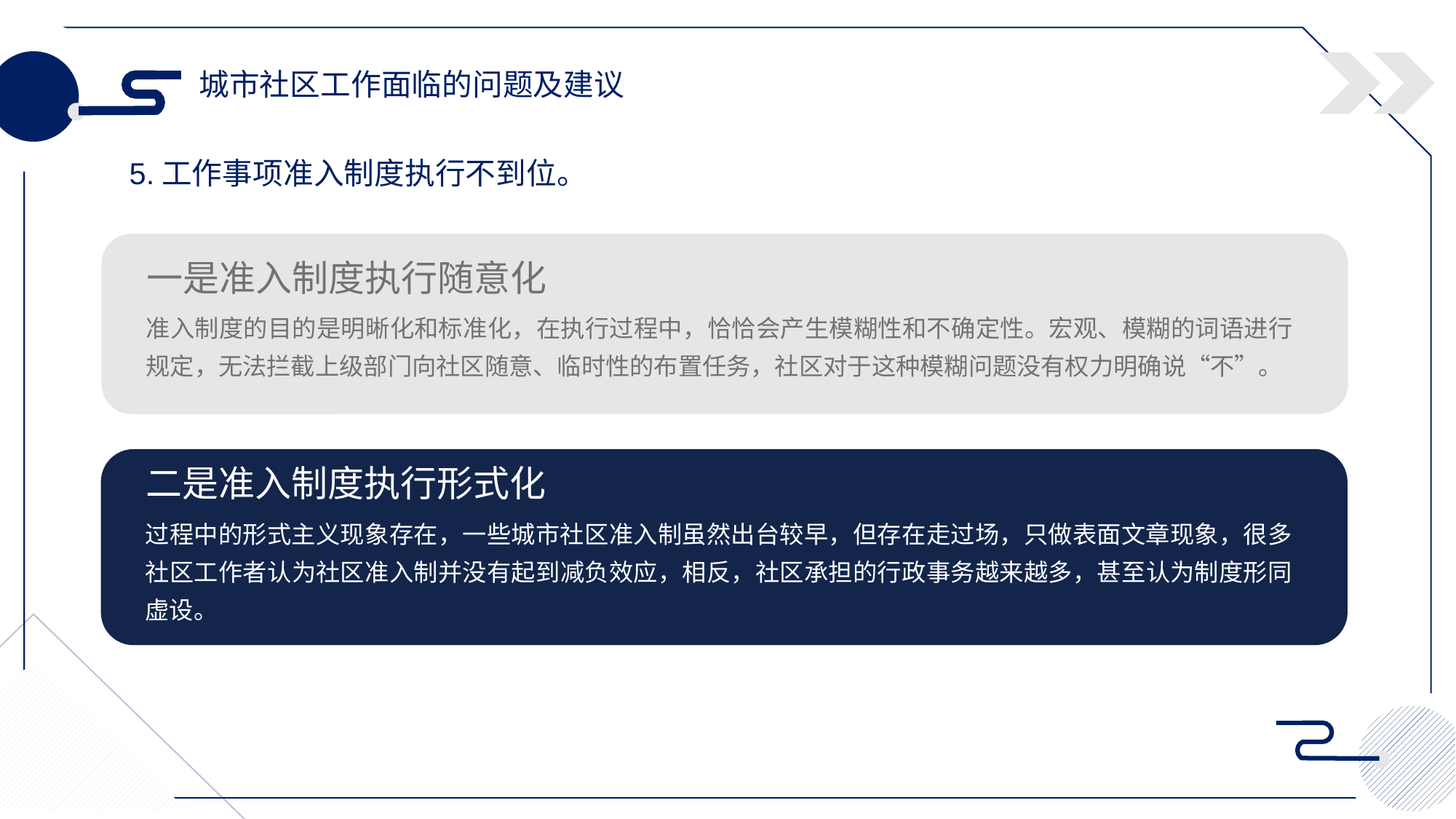

城市社区工作面临的问题及建议
5.工作事项准入制度执行不到位。

一是准入制度执行随意化
准入制度的目的是明晰化和标准化，在执行过程中，恰恰会产生模糊性和不确定性。宏观、模糊的词语进行规定，无法拦截上级部门向社区随意、临时性的布置任务，社区对于这种模糊问题没有权力明确说“不”。

二是准入制度执行形式化
过程中的形式主义现象存在，一些城市社区准入制虽然出台较早，但存在走过场，只做表面文章现象，很多社区工作者认为社区准入制并没有起到减负效应，相反，社区承担的行政事务越来越多，甚至认为制度形同虚设。